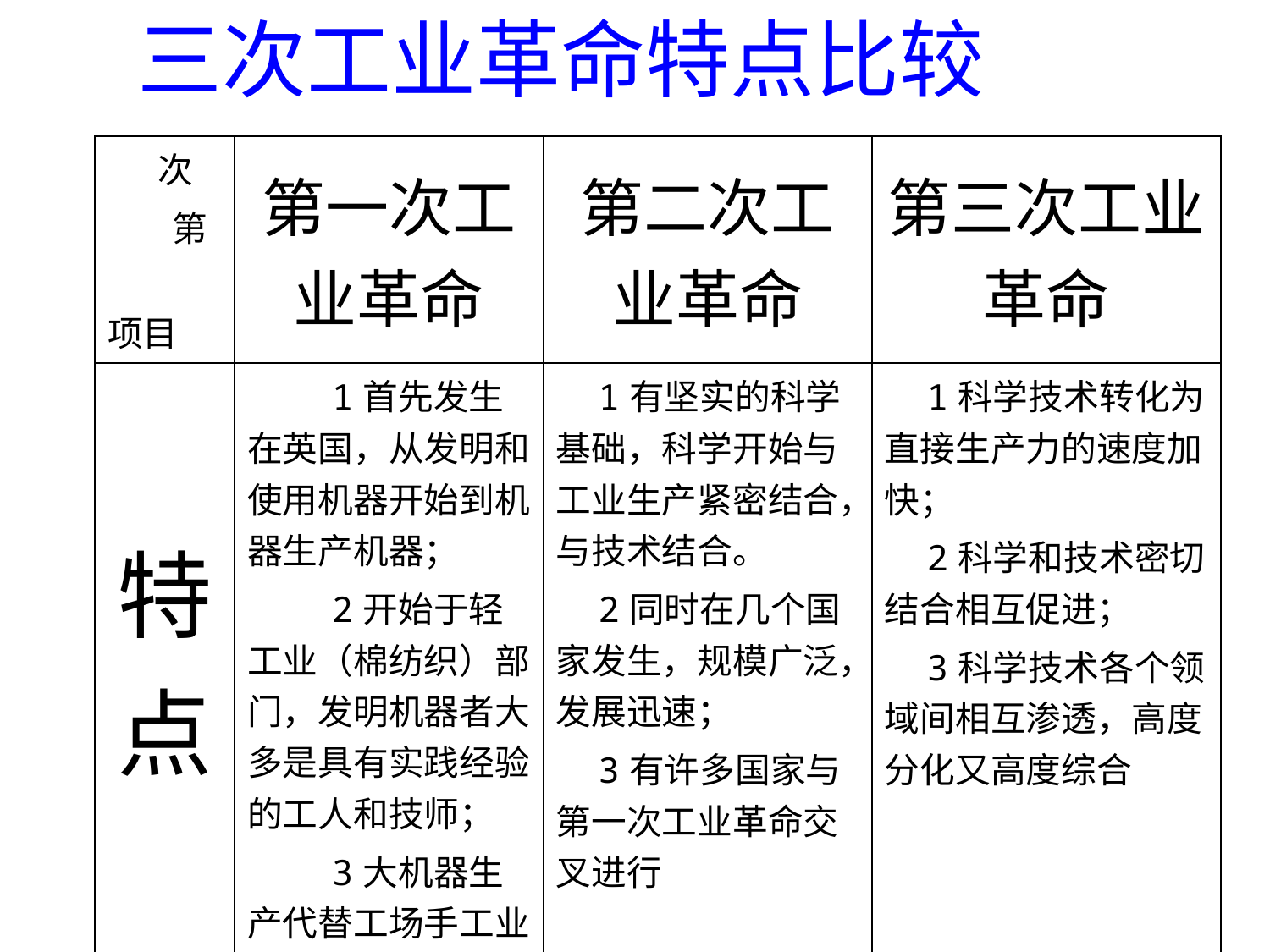

三次工业革命特点比较
| 次 第 项目 | 第一次工业革命 | 第二次工业革命 | 第三次工业革命 |
| --- | --- | --- | --- |
| 特点 | 1首先发生在英国，从发明和使用机器开始到机器生产机器； 2开始于轻工业（棉纺织）部门，发明机器者大多是具有实践经验的工人和技师； 3大机器生产代替工场手工业 | 1有坚实的科学基础，科学开始与工业生产紧密结合，与技术结合。 2同时在几个国家发生，规模广泛，发展迅速； 3有许多国家与第一次工业革命交叉进行 | 1科学技术转化为直接生产力的速度加快； 2科学和技术密切结合相互促进； 3科学技术各个领域间相互渗透，高度分化又高度综合 |